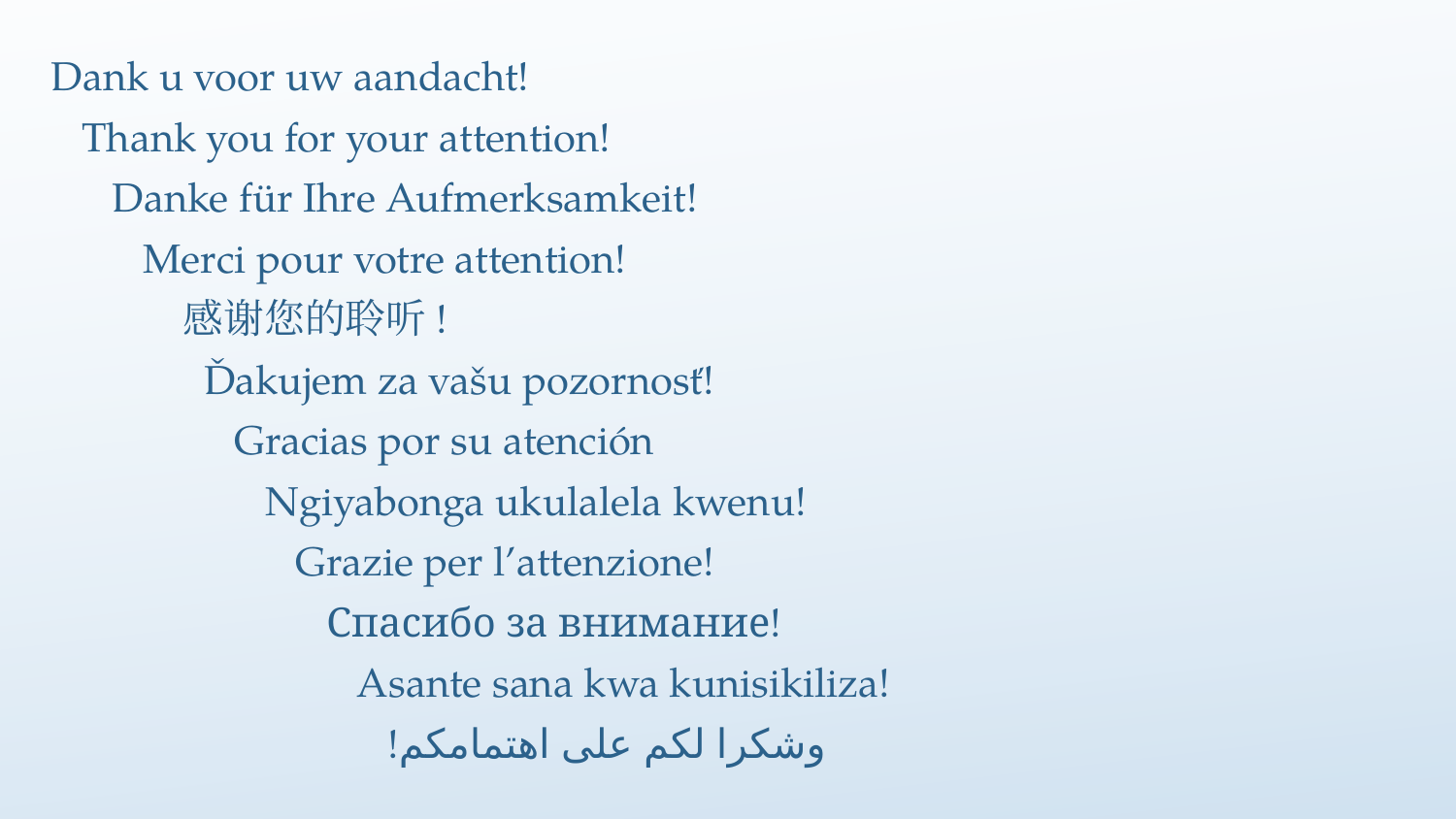

Dank u voor uw aandacht!
   Thank you for your attention!
      Danke für Ihre Aufmerksamkeit!
         Merci pour votre attention!
            感谢您的聆听!
               Ďakujem za vašu pozornosť!
                  Gracias por su atención
                     Ngiyabonga ukulalela kwenu!
                        Grazie per l’attenzione!
                           Спасибо за внимание!
                              Asante sana kwa kunisikiliza!
                                 !وشكرا لكم على اهتمامكم